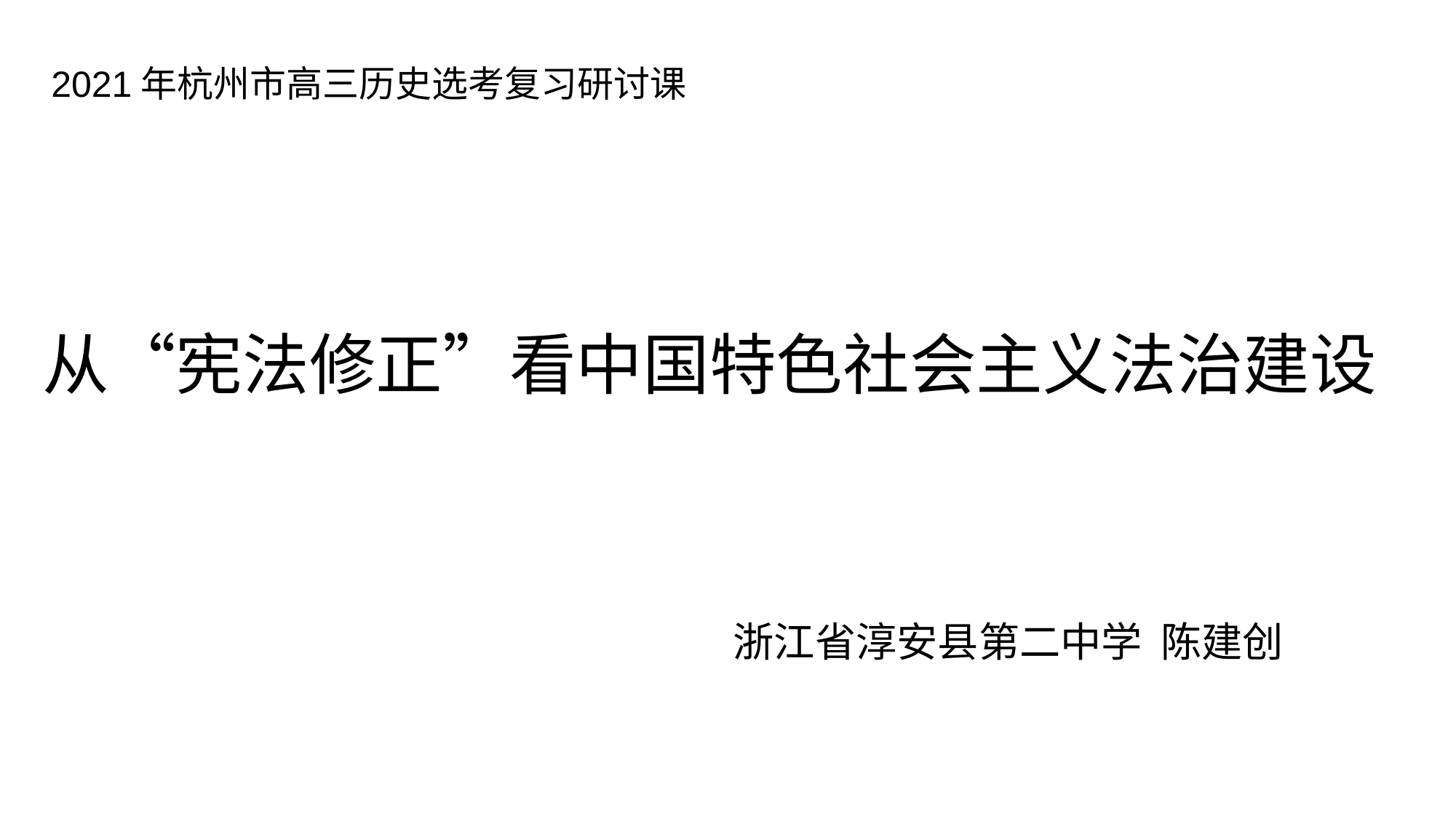

2021年杭州市高三历史选考复习研讨课
从“宪法修正”看中国特色社会主义法治建设
浙江省淳安县第二中学  陈建创